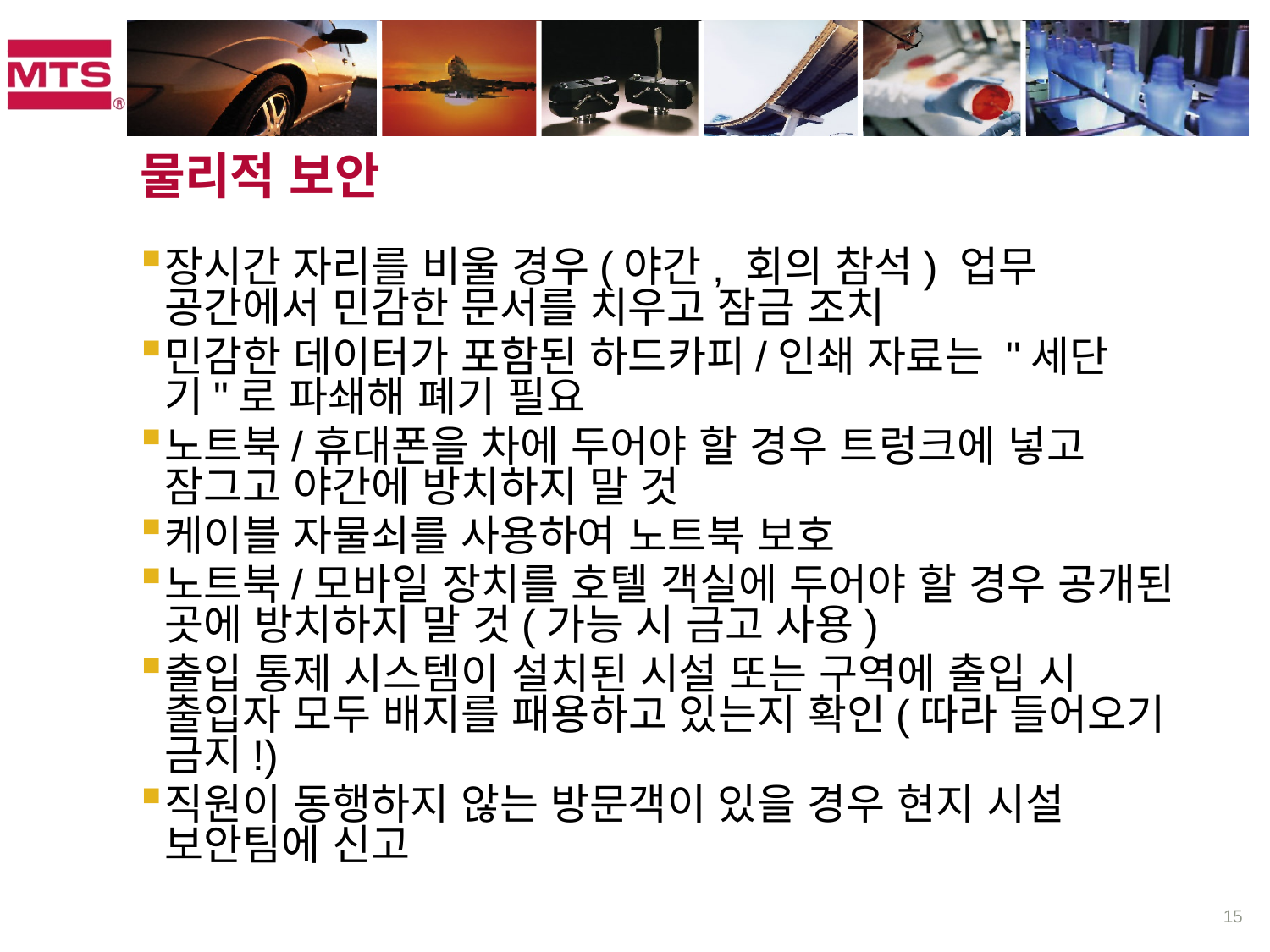

# 물리적 보안
장시간 자리를 비울 경우(야간, 회의 참석) 업무 공간에서 민감한 문서를 치우고 잠금 조치
민감한 데이터가 포함된 하드카피/인쇄 자료는 "세단기"로 파쇄해 폐기 필요
노트북/휴대폰을 차에 두어야 할 경우 트렁크에 넣고 잠그고 야간에 방치하지 말 것
케이블 자물쇠를 사용하여 노트북 보호
노트북/모바일 장치를 호텔 객실에 두어야 할 경우 공개된 곳에 방치하지 말 것(가능 시 금고 사용)
출입 통제 시스템이 설치된 시설 또는 구역에 출입 시 출입자 모두 배지를 패용하고 있는지 확인(따라 들어오기 금지!)
직원이 동행하지 않는 방문객이 있을 경우 현지 시설 보안팀에 신고
15